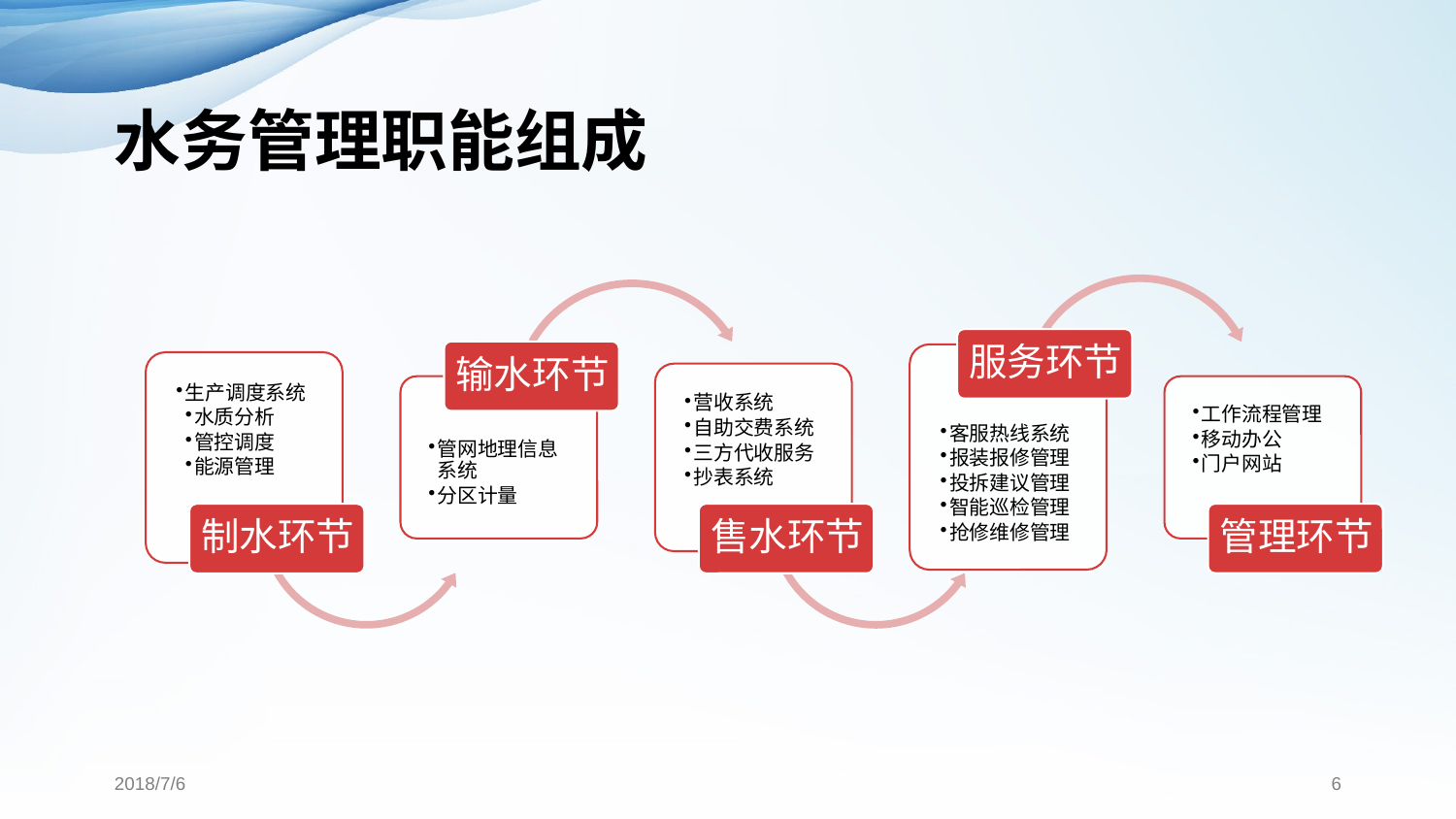

# 水务管理职能组成
生产调度系统
水质分析
管控调度
能源管理
制水环节
管网地理信息系统
分区计量
输水环节
营收系统
自助交费系统
三方代收服务
抄表系统
售水环节
客服热线系统
报装报修管理
投拆建议管理
智能巡检管理
抢修维修管理
服务环节
工作流程管理
移动办公
门户网站
管理环节
2018/7/6
6